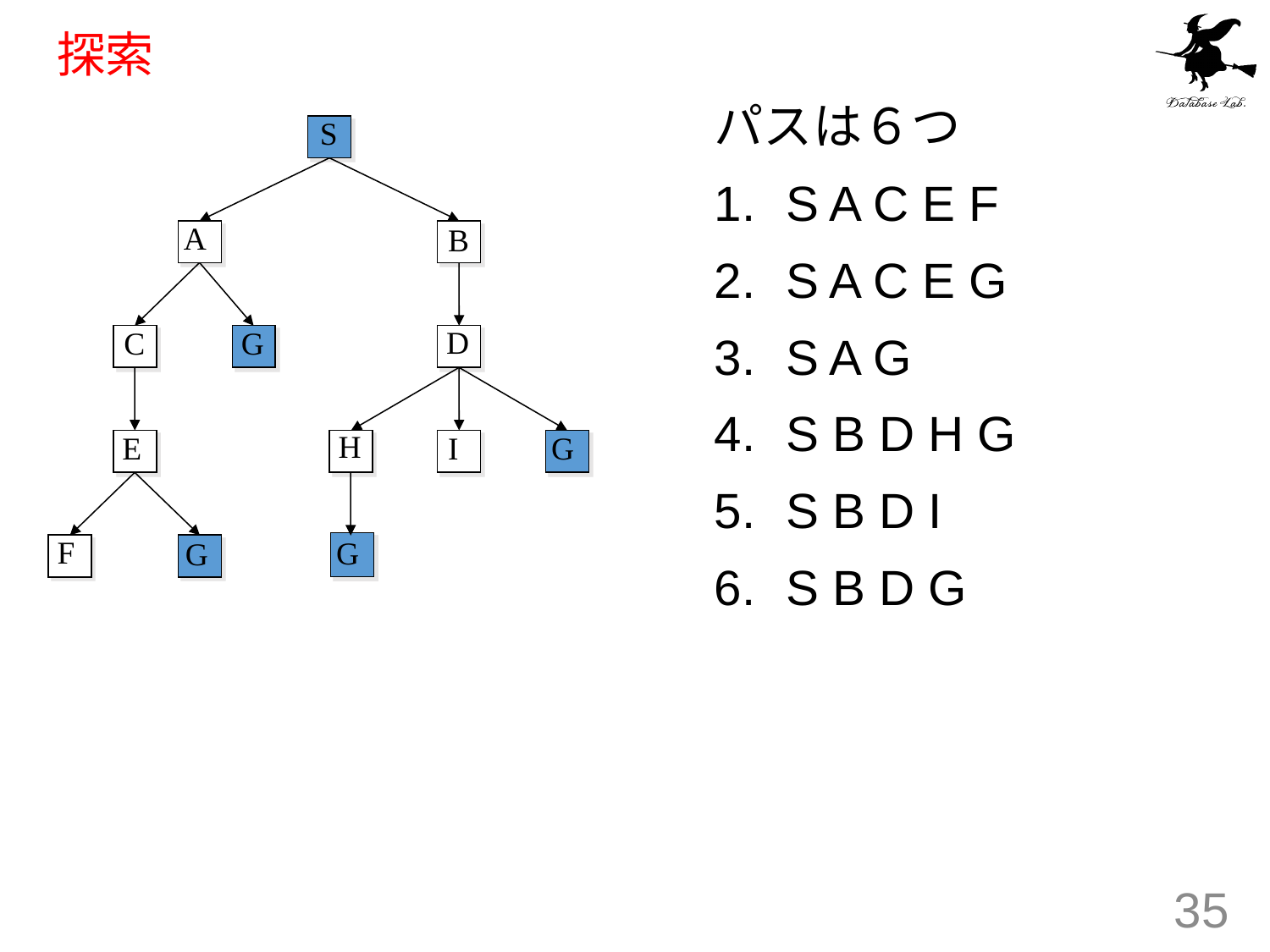

# 探索
パスは６つ
S A C E F
S A C E G
S A G
S B D H G
S B D I
S B D G

S

A

B

D

C

G

H

E

I

G

F

G

G

35